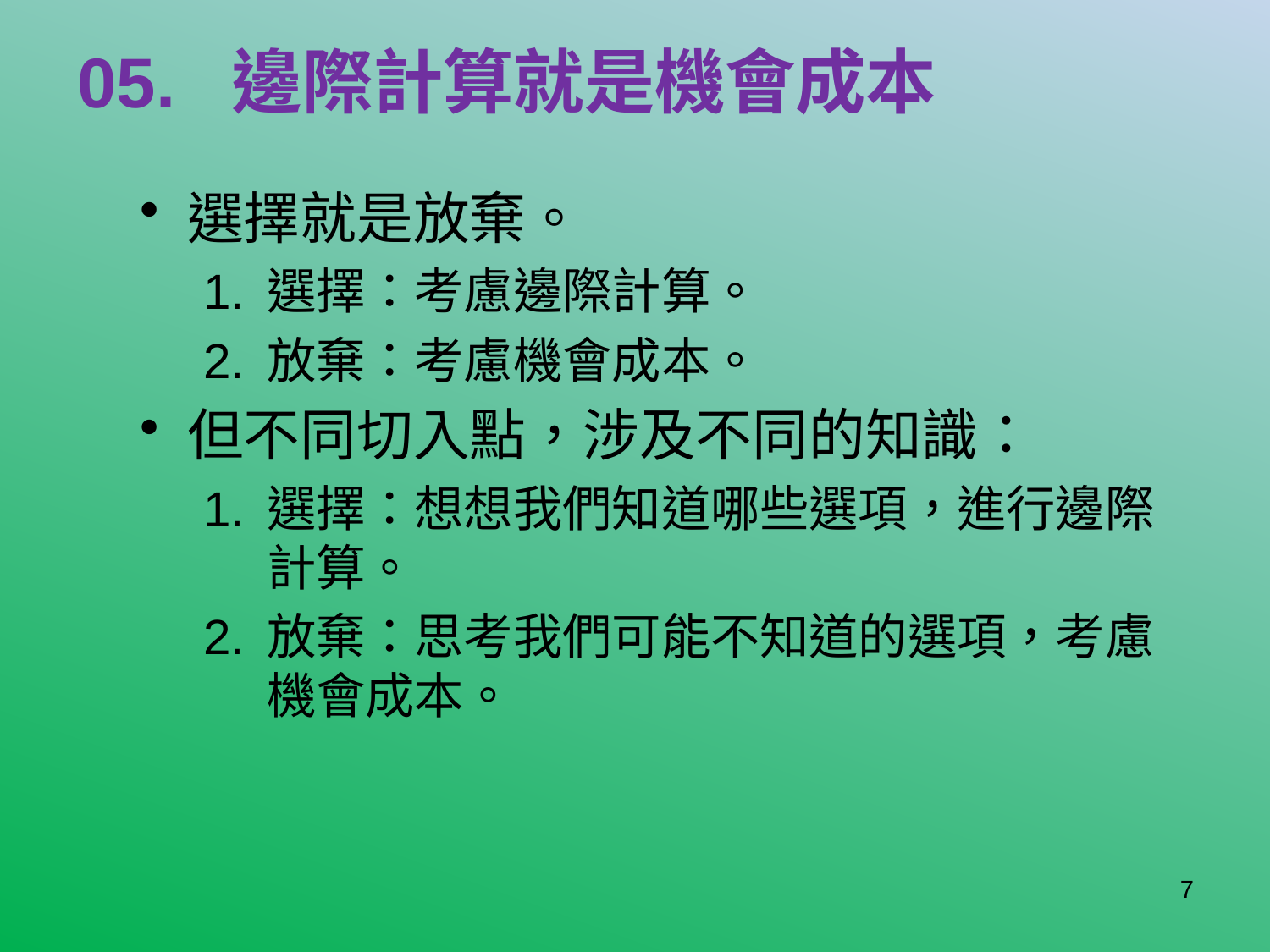

# 05.  邊際計算就是機會成本
選擇就是放棄。
選擇：考慮邊際計算。
放棄：考慮機會成本。
但不同切入點，涉及不同的知識：
選擇：想想我們知道哪些選項，進行邊際計算。
放棄：思考我們可能不知道的選項，考慮機會成本。
7